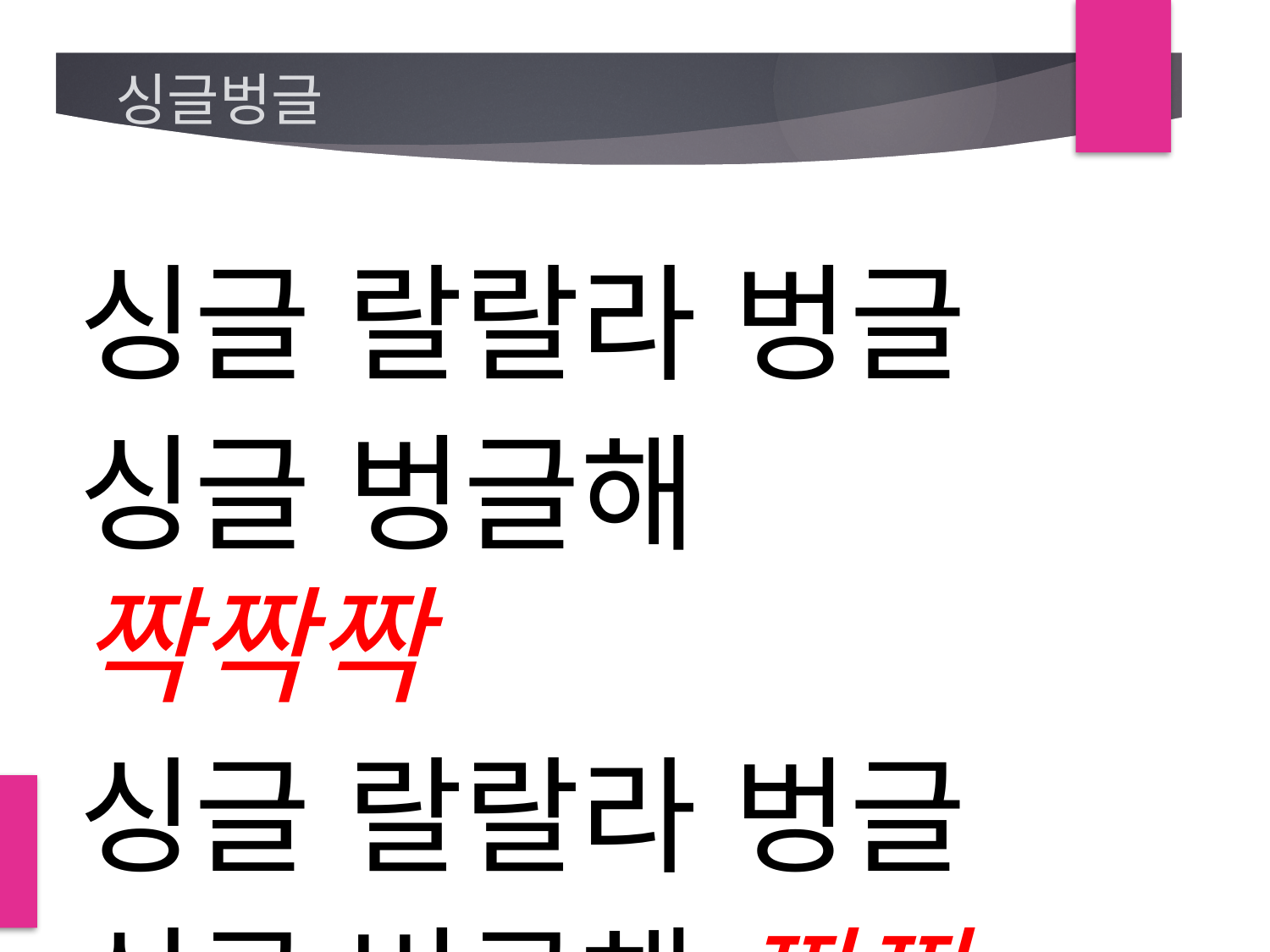

# 싱글벙글
싱글 랄랄라 벙글
싱글 벙글해 짝짝짝
싱글 랄랄라 벙글
싱글 벙글해 짝짝